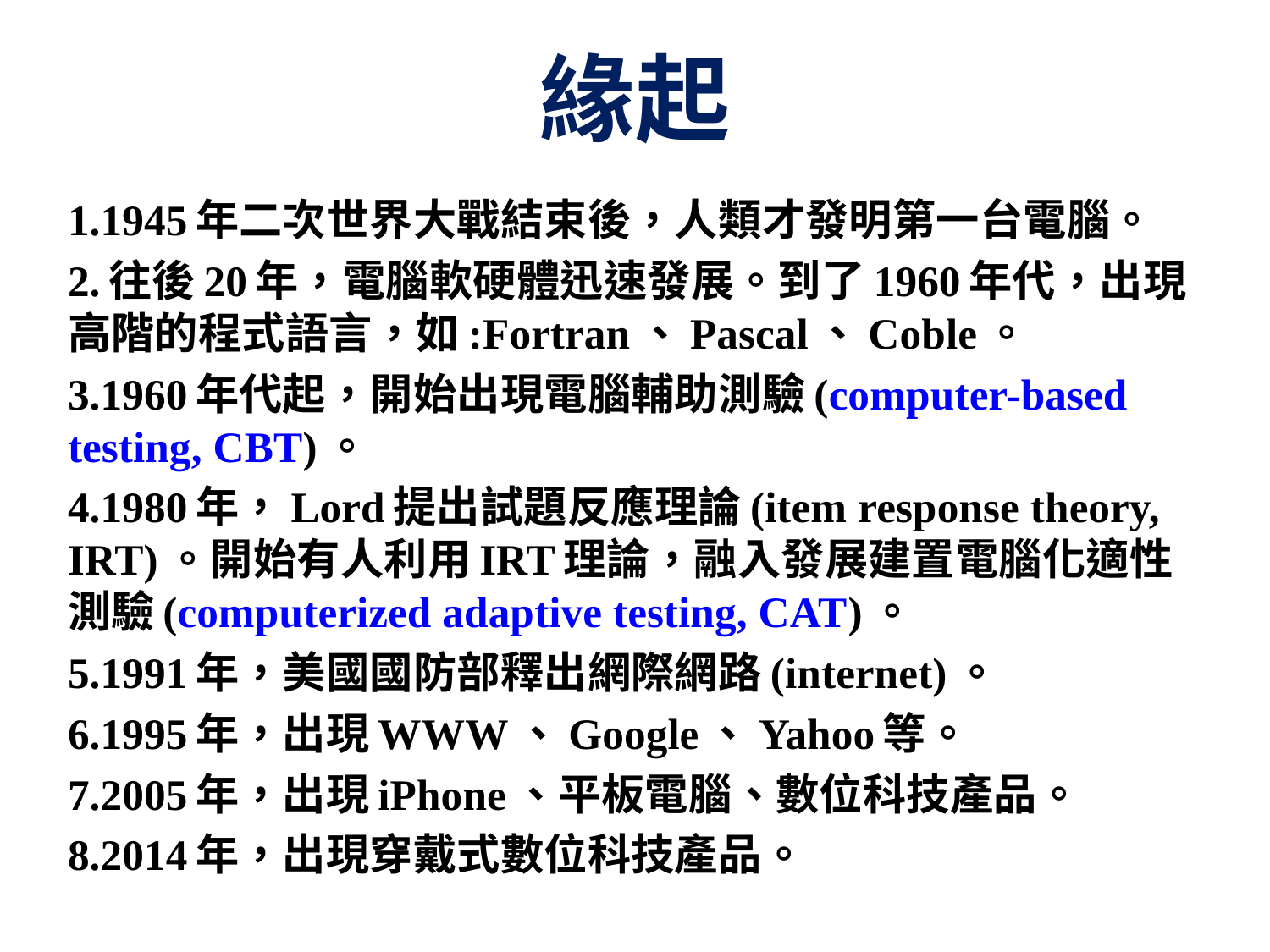

# 緣起
1.1945年二次世界大戰結束後，人類才發明第一台電腦。
2.往後20年，電腦軟硬體迅速發展。到了1960年代，出現高階的程式語言，如:Fortran、Pascal、Coble。
3.1960年代起，開始出現電腦輔助測驗(computer-based testing, CBT)。
4.1980年，Lord提出試題反應理論(item response theory, IRT)。開始有人利用IRT理論，融入發展建置電腦化適性測驗(computerized adaptive testing, CAT)。
5.1991年，美國國防部釋出網際網路(internet)。
6.1995年，出現WWW、Google、Yahoo等。
7.2005年，出現iPhone、平板電腦、數位科技產品。
8.2014年，出現穿戴式數位科技產品。